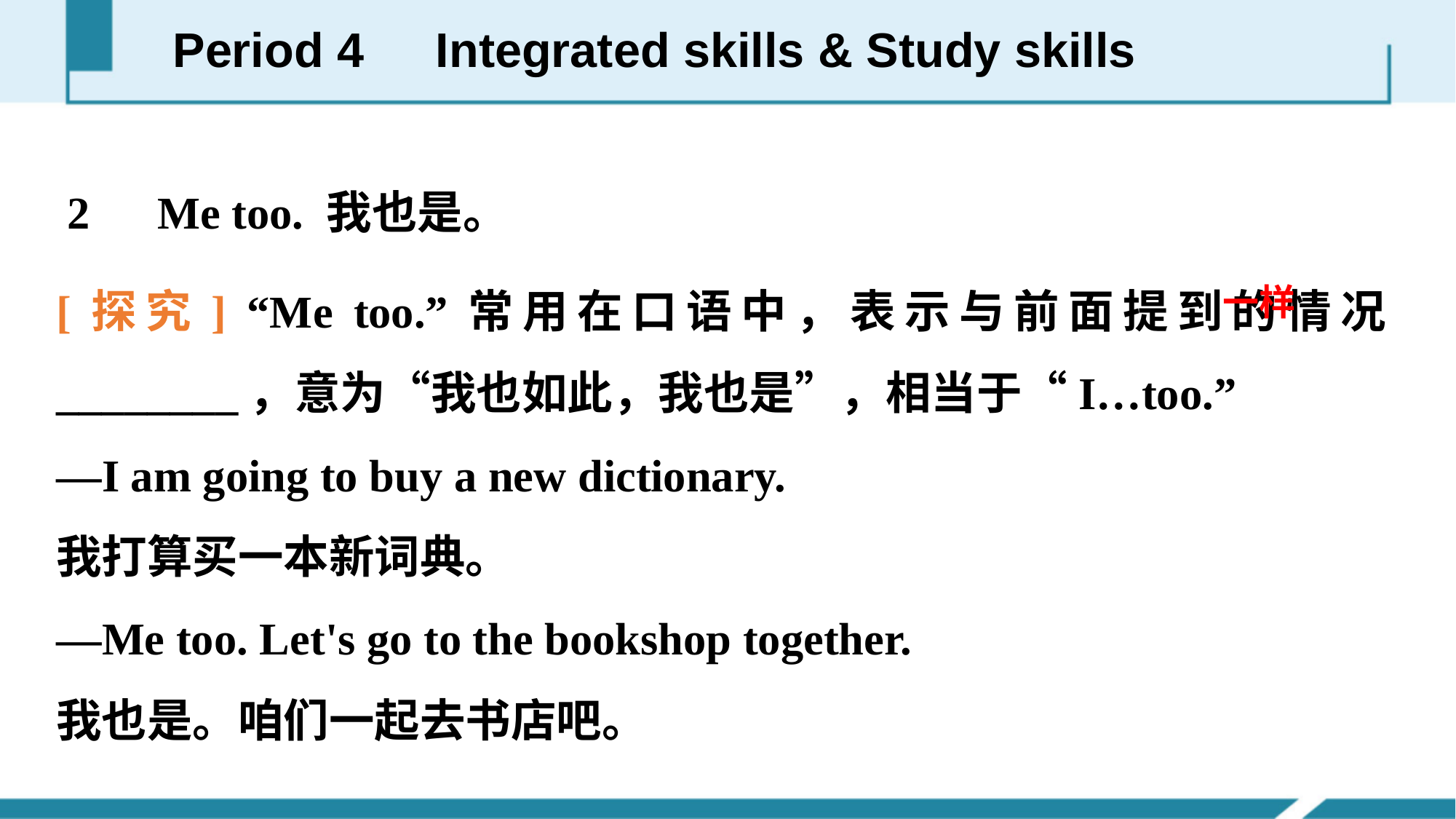

Period 4　Integrated skills & Study skills
2　Me too. 我也是。
[探究] “Me too.”常用在口语中，表示与前面提到的情况________，意为“我也如此，我也是”，相当于“I…too.”
—I am going to buy a new dictionary.
我打算买一本新词典。
—Me too. Let's go to the bookshop together.
我也是。咱们一起去书店吧。
一样